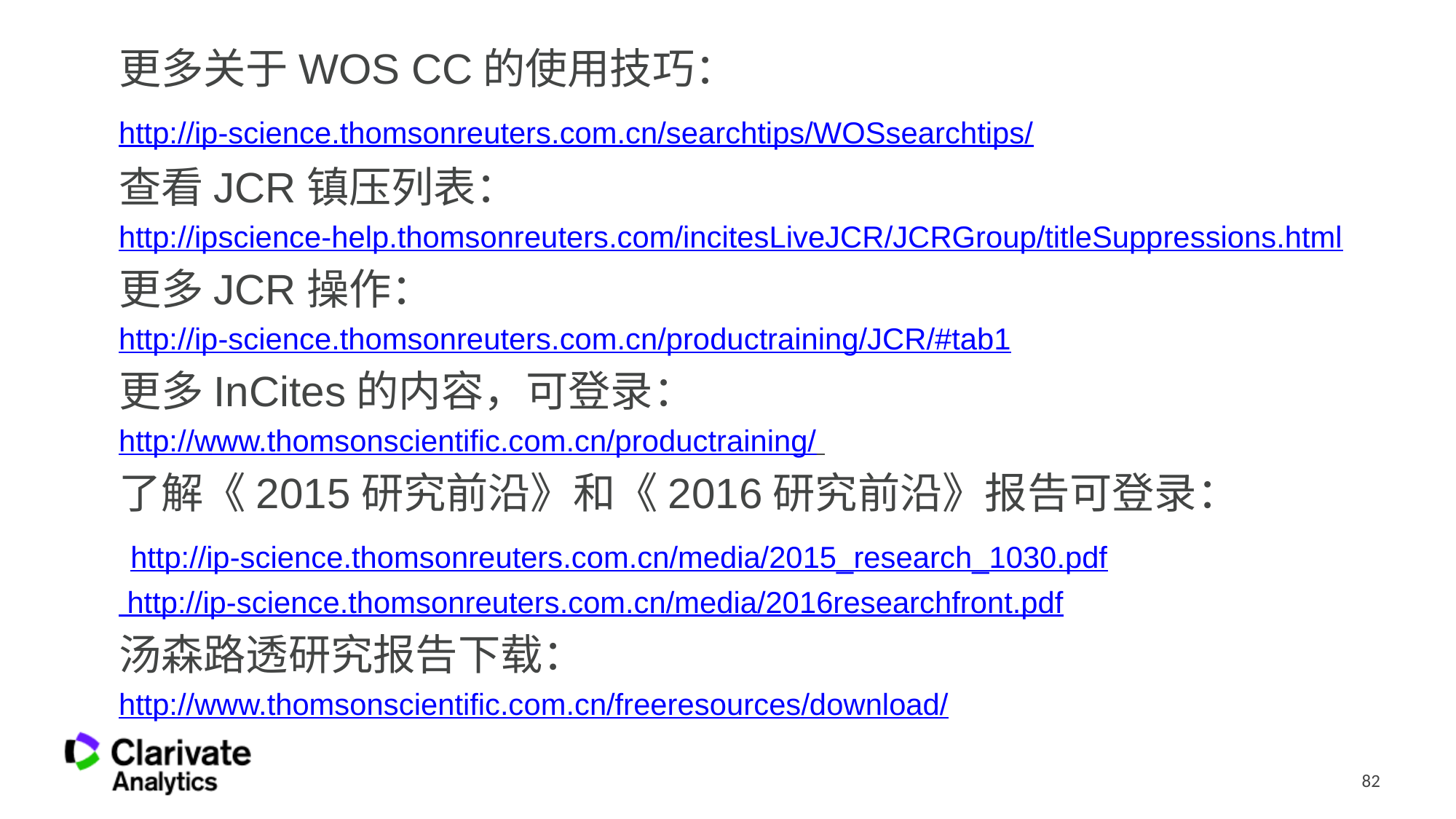

更多关于WOS CC的使用技巧：
http://ip-science.thomsonreuters.com.cn/searchtips/WOSsearchtips/
查看JCR镇压列表：
http://ipscience-help.thomsonreuters.com/incitesLiveJCR/JCRGroup/titleSuppressions.html
更多JCR操作：
http://ip-science.thomsonreuters.com.cn/productraining/JCR/#tab1
更多InCites的内容，可登录：
http://www.thomsonscientific.com.cn/productraining/
了解《2015研究前沿》和《2016研究前沿》报告可登录：
 http://ip-science.thomsonreuters.com.cn/media/2015_research_1030.pdf
 http://ip-science.thomsonreuters.com.cn/media/2016researchfront.pdf
汤森路透研究报告下载：
http://www.thomsonscientific.com.cn/freeresources/download/